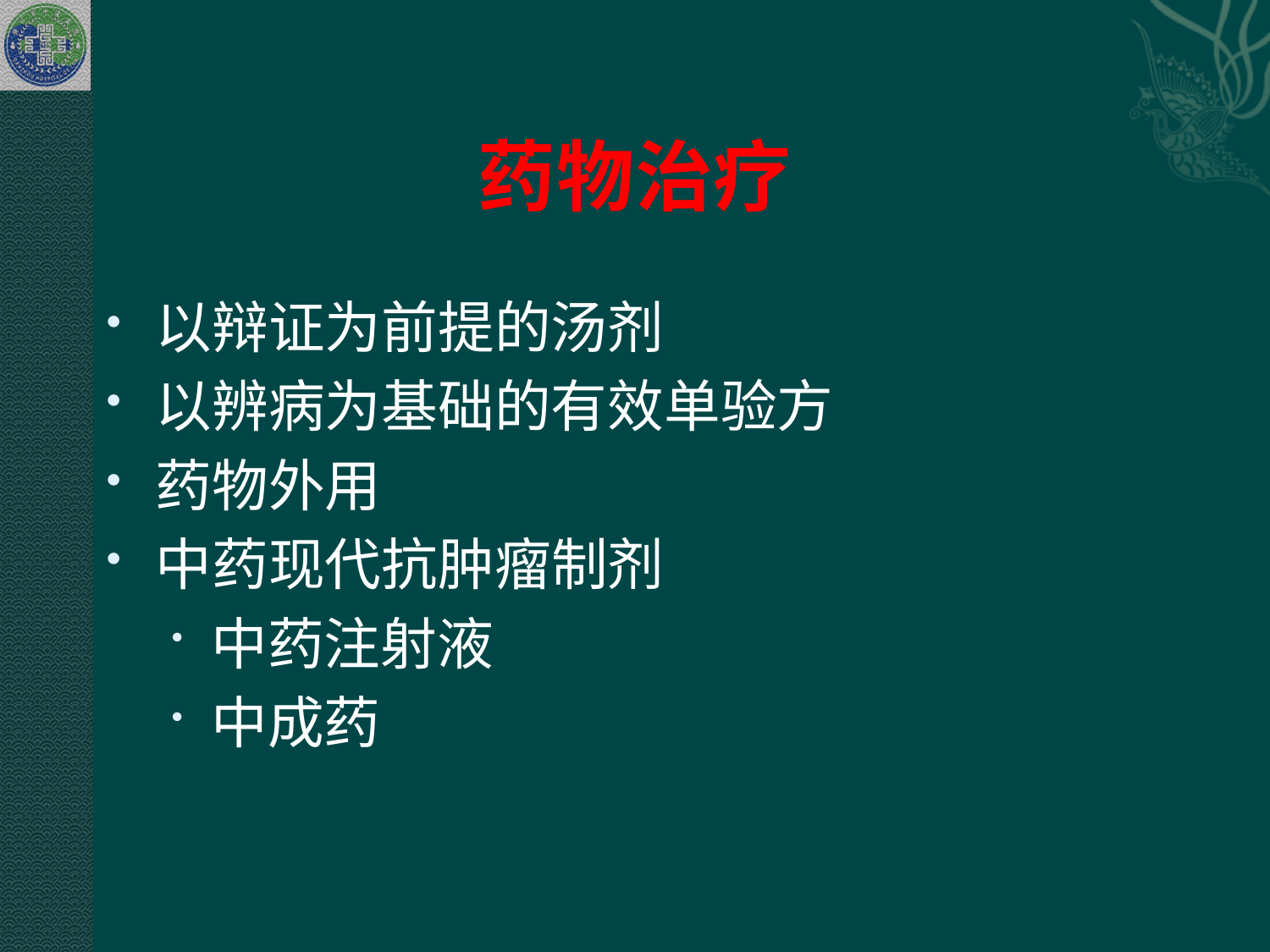

# 药物治疗
以辩证为前提的汤剂
以辨病为基础的有效单验方
药物外用
中药现代抗肿瘤制剂
中药注射液
中成药